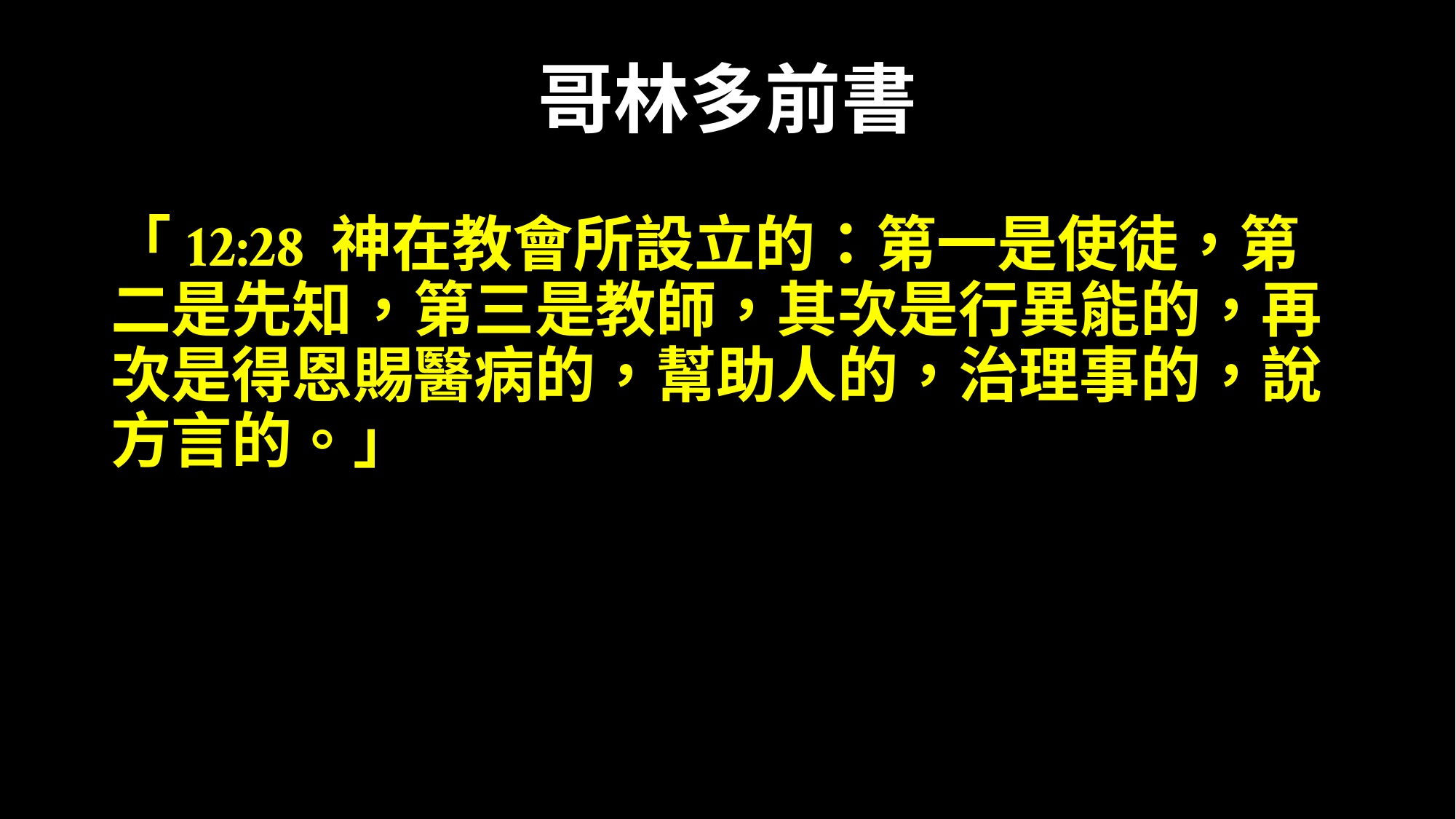

哥林多前書

「12:28 神在教會所設立的：第一是使徒，第二是先知，第三是教師，其次是行異能的，再次是得恩賜醫病的，幫助人的，治理事的，說方言的。」